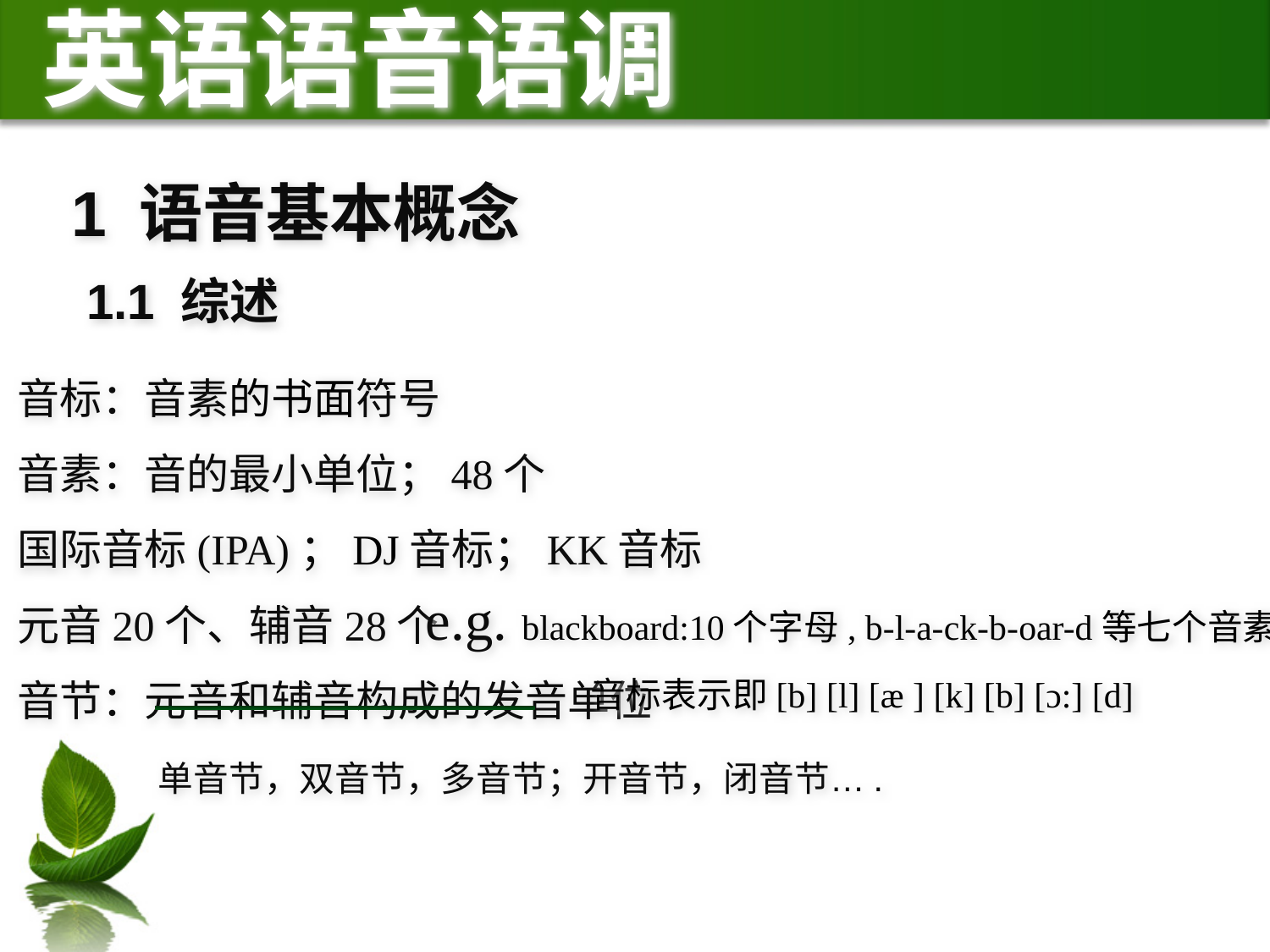

英语语音语调
1 语音基本概念
1.1 综述
音标：音素的书面符号
音素：音的最小单位；48个
国际音标(IPA)；DJ音标；KK音标
元音20个、辅音28个
音节：元音和辅音构成的发音单位
           单音节，双音节，多音节；开音节，闭音节….
e.g. blackboard:10个字母, b-l-a-ck-b-oar-d等七个音素，
                    音标表示即[b] [l] [æ ] [k] [b] [ɔ:] [d]